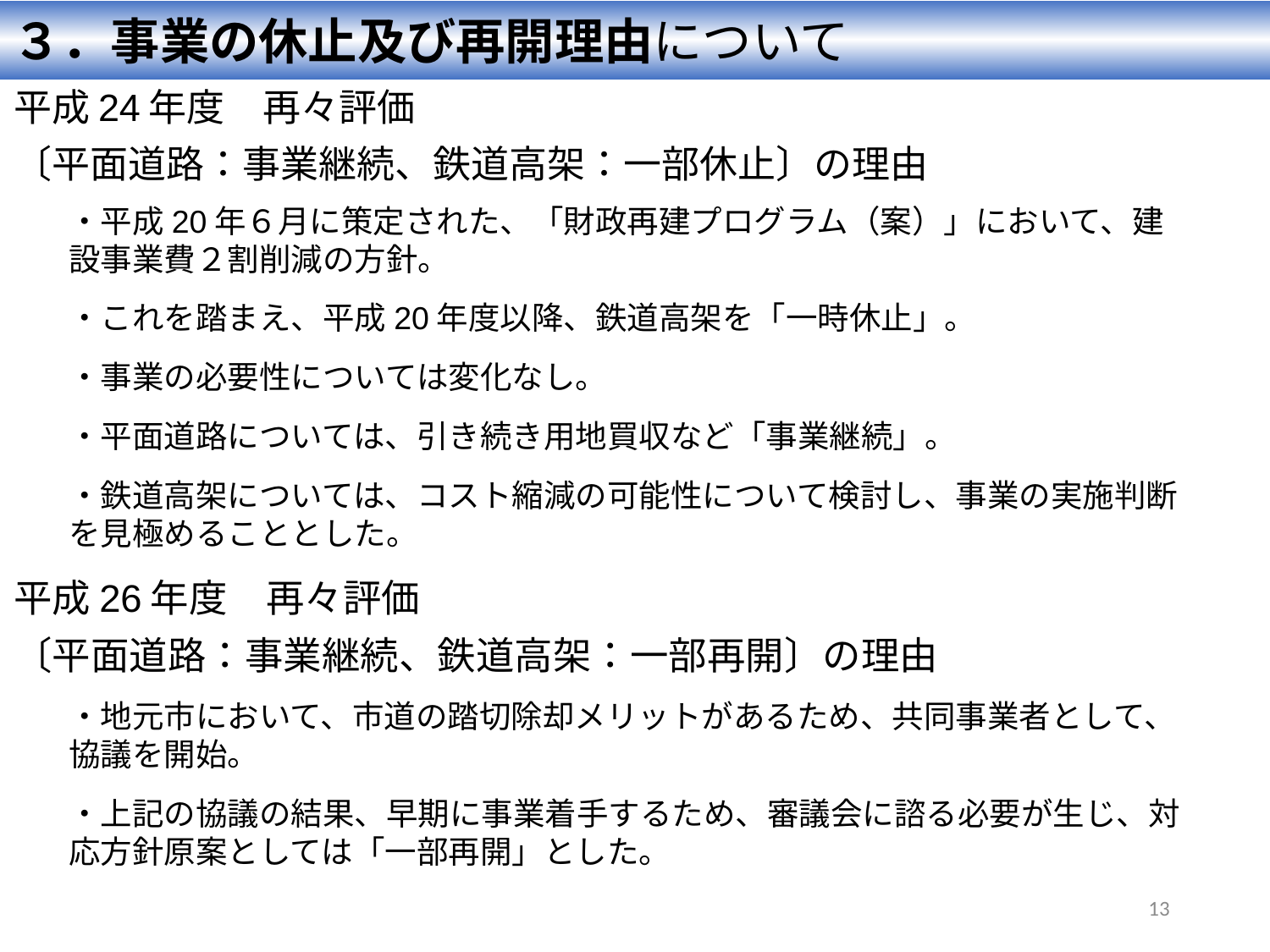

３．事業の休止及び再開理由について
平成24年度　再々評価
〔平面道路：事業継続、鉄道高架：一部休止〕の理由
・平成20年６月に策定された、「財政再建プログラム（案）」において、建設事業費２割削減の方針。

・これを踏まえ、平成20年度以降、鉄道高架を「一時休止」。

・事業の必要性については変化なし。

・平面道路については、引き続き用地買収など「事業継続」。

・鉄道高架については、コスト縮減の可能性について検討し、事業の実施判断を見極めることとした。
平成26年度　再々評価
〔平面道路：事業継続、鉄道高架：一部再開〕の理由
・地元市において、市道の踏切除却メリットがあるため、共同事業者として、協議を開始。

・上記の協議の結果、早期に事業着手するため、審議会に諮る必要が生じ、対応方針原案としては「一部再開」とした。
13